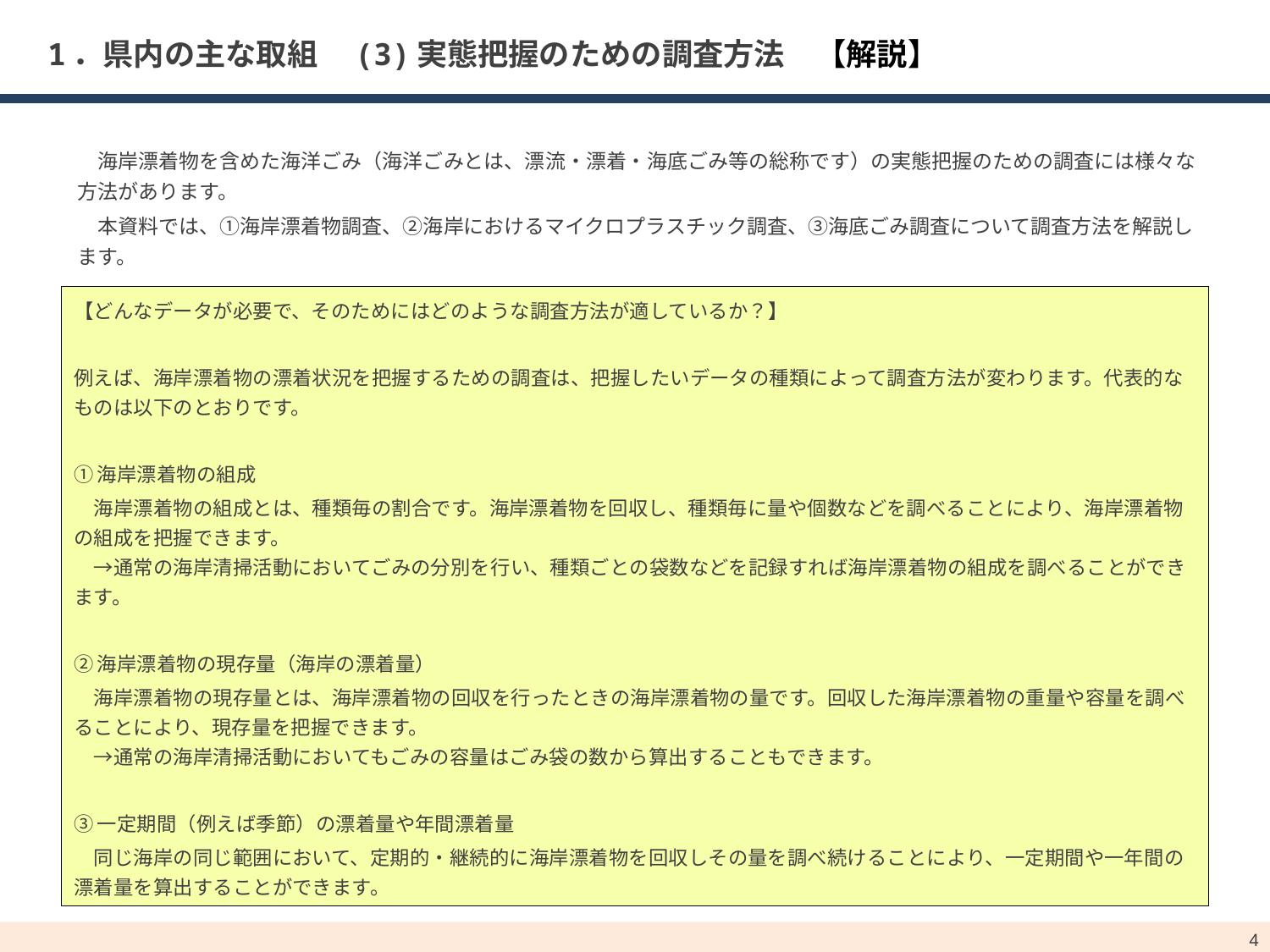

# 1．県内の主な取組　(3)実態把握のための調査方法　【解説】
　海岸漂着物を含めた海洋ごみ（海洋ごみとは、漂流・漂着・海底ごみ等の総称です）の実態把握のための調査には様々な方法があります。
　本資料では、①海岸漂着物調査、②海岸におけるマイクロプラスチック調査、③海底ごみ調査について調査方法を解説します。

【どんなデータが必要で、そのためにはどのような調査方法が適しているか？】

例えば、海岸漂着物の漂着状況を把握するための調査は、把握したいデータの種類によって調査方法が変わります。代表的なものは以下のとおりです。

①海岸漂着物の組成
　海岸漂着物の組成とは、種類毎の割合です。海岸漂着物を回収し、種類毎に量や個数などを調べることにより、海岸漂着物の組成を把握できます。
　→通常の海岸清掃活動においてごみの分別を行い、種類ごとの袋数などを記録すれば海岸漂着物の組成を調べることができます。

②海岸漂着物の現存量（海岸の漂着量）
　海岸漂着物の現存量とは、海岸漂着物の回収を行ったときの海岸漂着物の量です。回収した海岸漂着物の重量や容量を調べることにより、現存量を把握できます。
　→通常の海岸清掃活動においてもごみの容量はごみ袋の数から算出することもできます。

③一定期間（例えば季節）の漂着量や年間漂着量
　同じ海岸の同じ範囲において、定期的・継続的に海岸漂着物を回収しその量を調べ続けることにより、一定期間や一年間の漂着量を算出することができます。